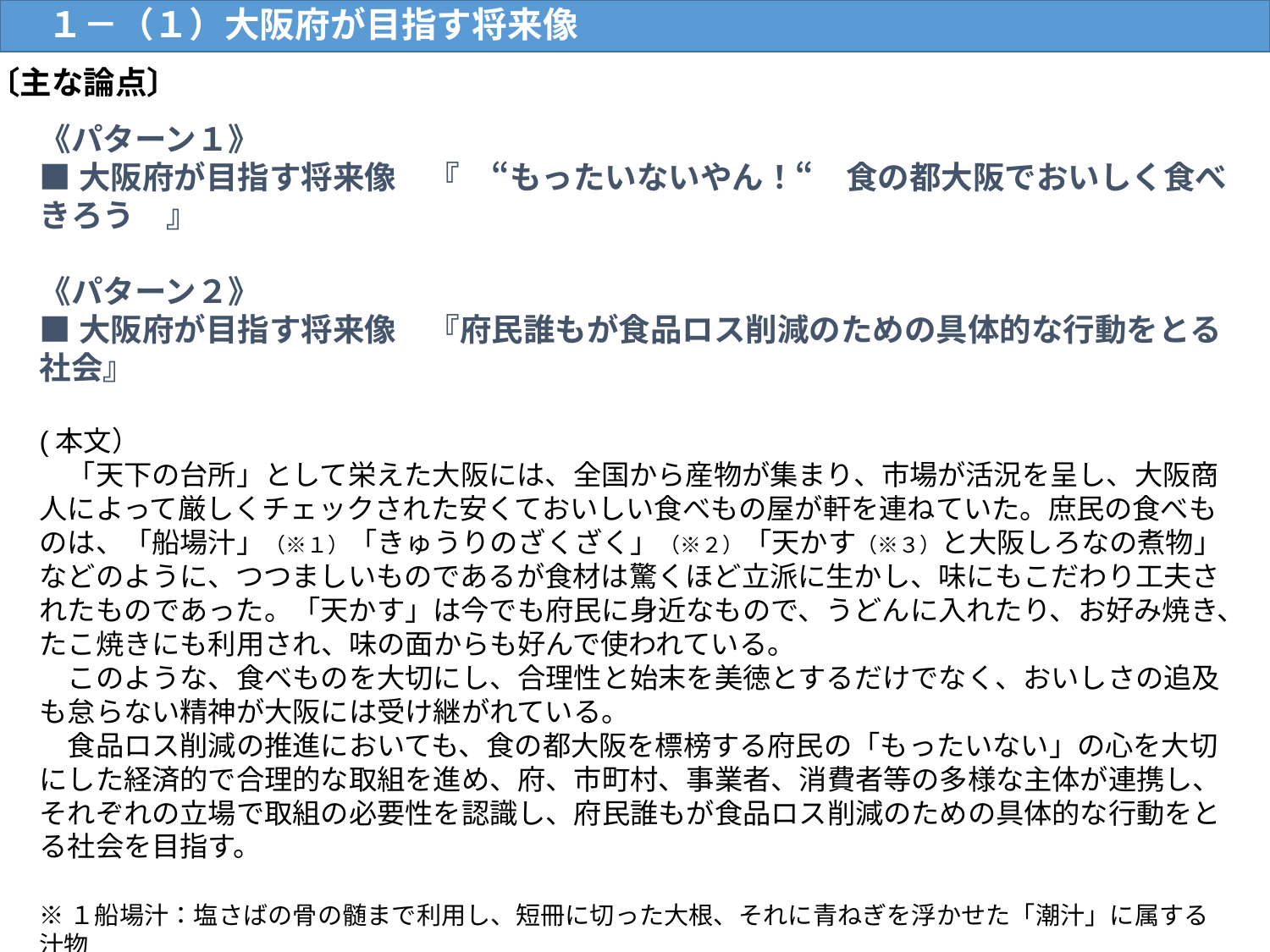

１－（１）大阪府が目指す将来像
4
〔主な論点〕
《パターン１》
■大阪府が目指す将来像　『　“もったいないやん！“　食の都大阪でおいしく食べきろう　』

《パターン２》
■大阪府が目指す将来像　『府民誰もが食品ロス削減のための具体的な行動をとる社会』

(本文）
　「天下の台所」として栄えた大阪には、全国から産物が集まり、市場が活況を呈し、大阪商人によって厳しくチェックされた安くておいしい食べもの屋が軒を連ねていた。庶民の食べものは、「船場汁」（※１）「きゅうりのざくざく」（※２）「天かす（※３）と大阪しろなの煮物」などのように、つつましいものであるが食材は驚くほど立派に生かし、味にもこだわり工夫されたものであった。「天かす」は今でも府民に身近なもので、うどんに入れたり、お好み焼き、たこ焼きにも利用され、味の面からも好んで使われている。
　このような、食べものを大切にし、合理性と始末を美徳とするだけでなく、おいしさの追及も怠らない精神が大阪には受け継がれている。
　食品ロス削減の推進においても、食の都大阪を標榜する府民の「もったいない」の心を大切にした経済的で合理的な取組を進め、府、市町村、事業者、消費者等の多様な主体が連携し、それぞれの立場で取組の必要性を認識し、府民誰もが食品ロス削減のための具体的な行動をとる社会を目指す。

※１船場汁：塩さばの骨の髄まで利用し、短冊に切った大根、それに青ねぎを浮かせた「潮汁」に属する汁物
※２きゅうりのざくざく：きざんだはもの皮を混ぜたきゅううりもみ
※３天かす：てんぷらを揚げたときに衣が散ってできる揚げかす